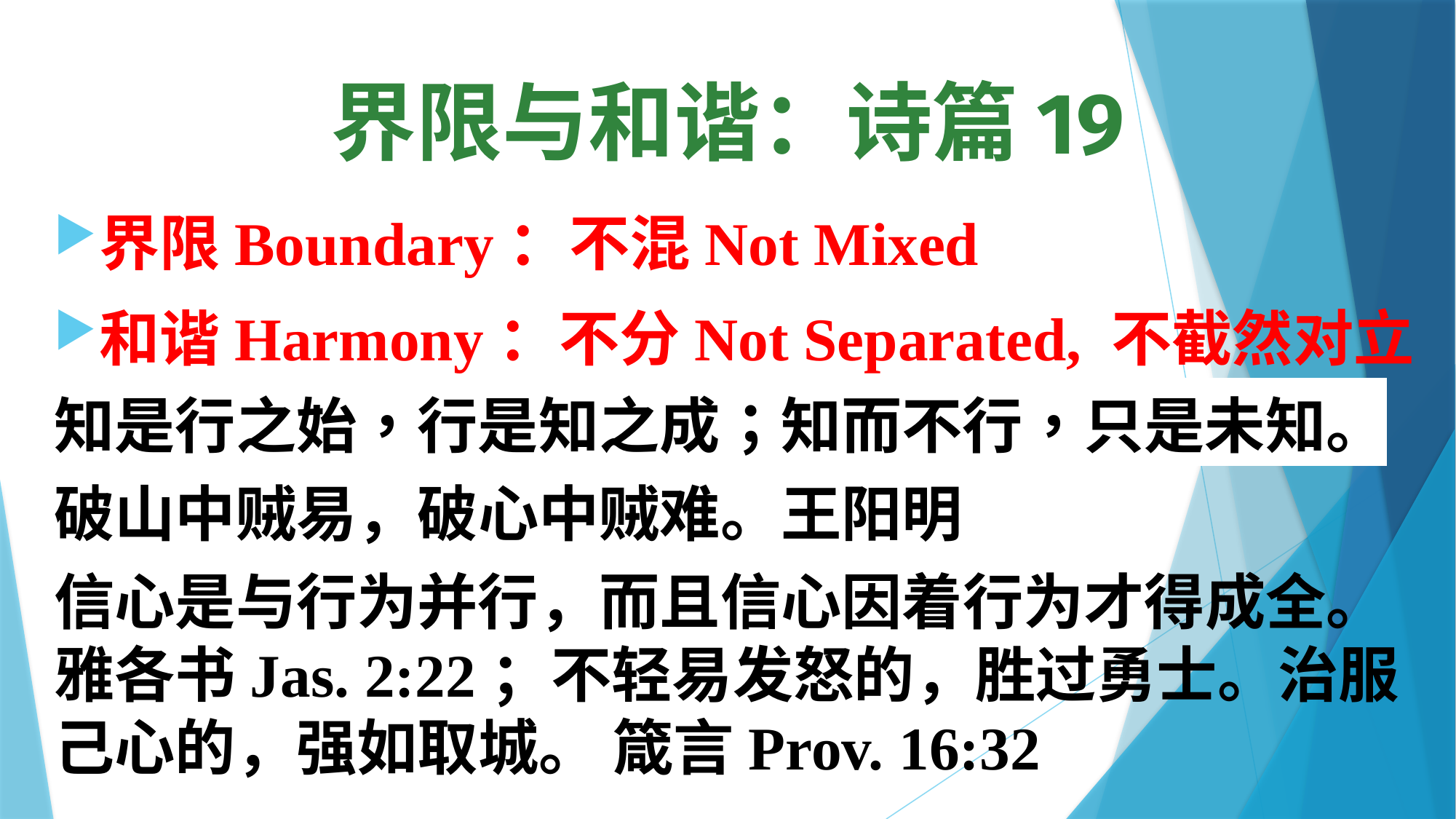

# 界限与和谐：诗篇19
界限Boundary：不混Not Mixed
和谐Harmony：不分Not Separated, 不截然对立
知是行之始，行是知之成；知而不行，只是未知。
破山中贼易，破心中贼难。王阳明
信心是与行为并行，而且信心因着行为才得成全。雅各书Jas. 2:22；不轻易发怒的，胜过勇士。治服己心的，强如取城。 箴言Prov. 16:32